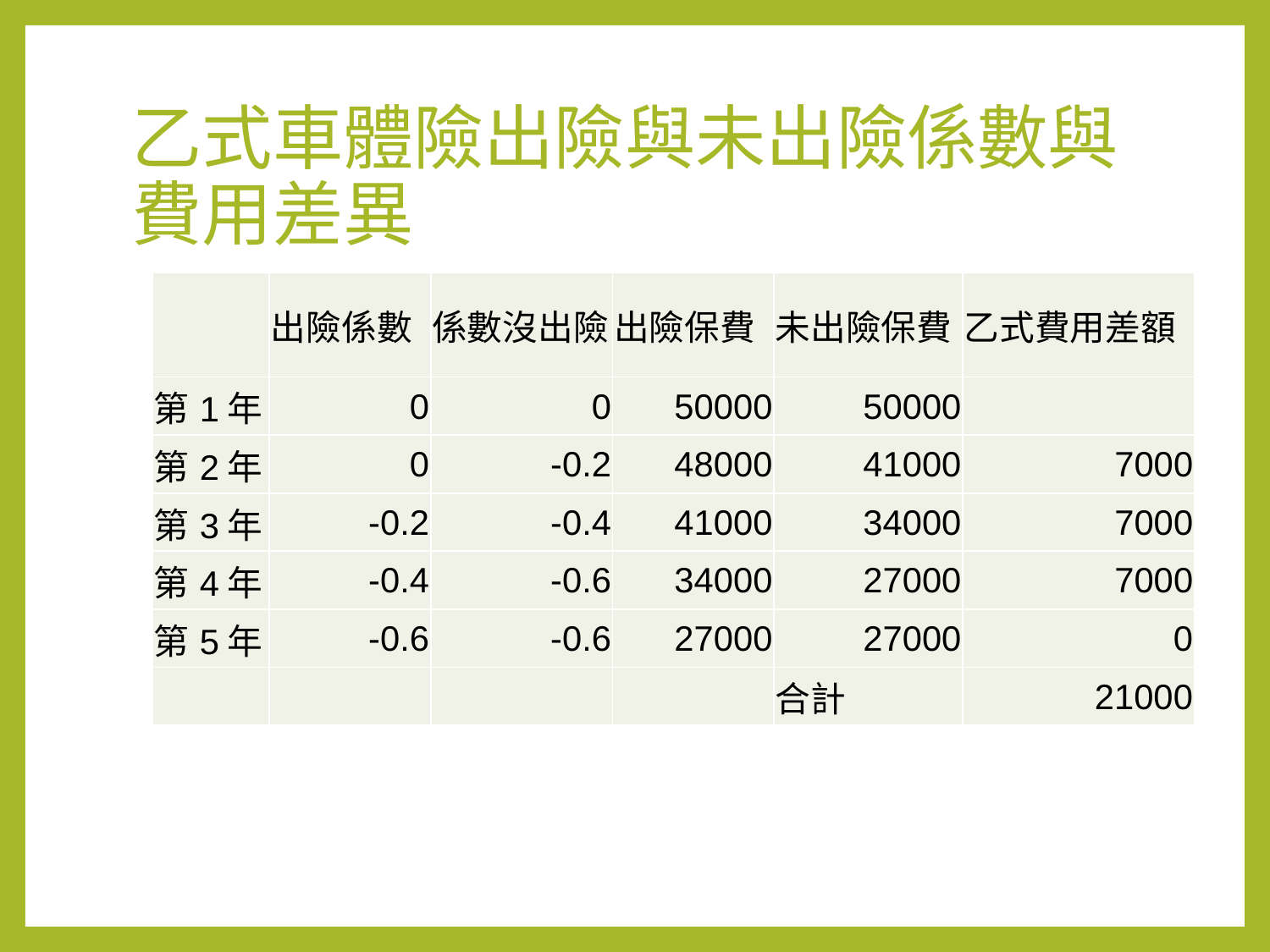

# 乙式車體險出險與未出險係數與費用差異
|  | 出險係數 | 係數沒出險 | 出險保費 | 未出險保費 | 乙式費用差額 |
| --- | --- | --- | --- | --- | --- |
| 第1年 | 0 | 0 | 50000 | 50000 |  |
| 第2年 | 0 | -0.2 | 48000 | 41000 | 7000 |
| 第3年 | -0.2 | -0.4 | 41000 | 34000 | 7000 |
| 第4年 | -0.4 | -0.6 | 34000 | 27000 | 7000 |
| 第5年 | -0.6 | -0.6 | 27000 | 27000 | 0 |
|  |  |  |  | 合計 | 21000 |